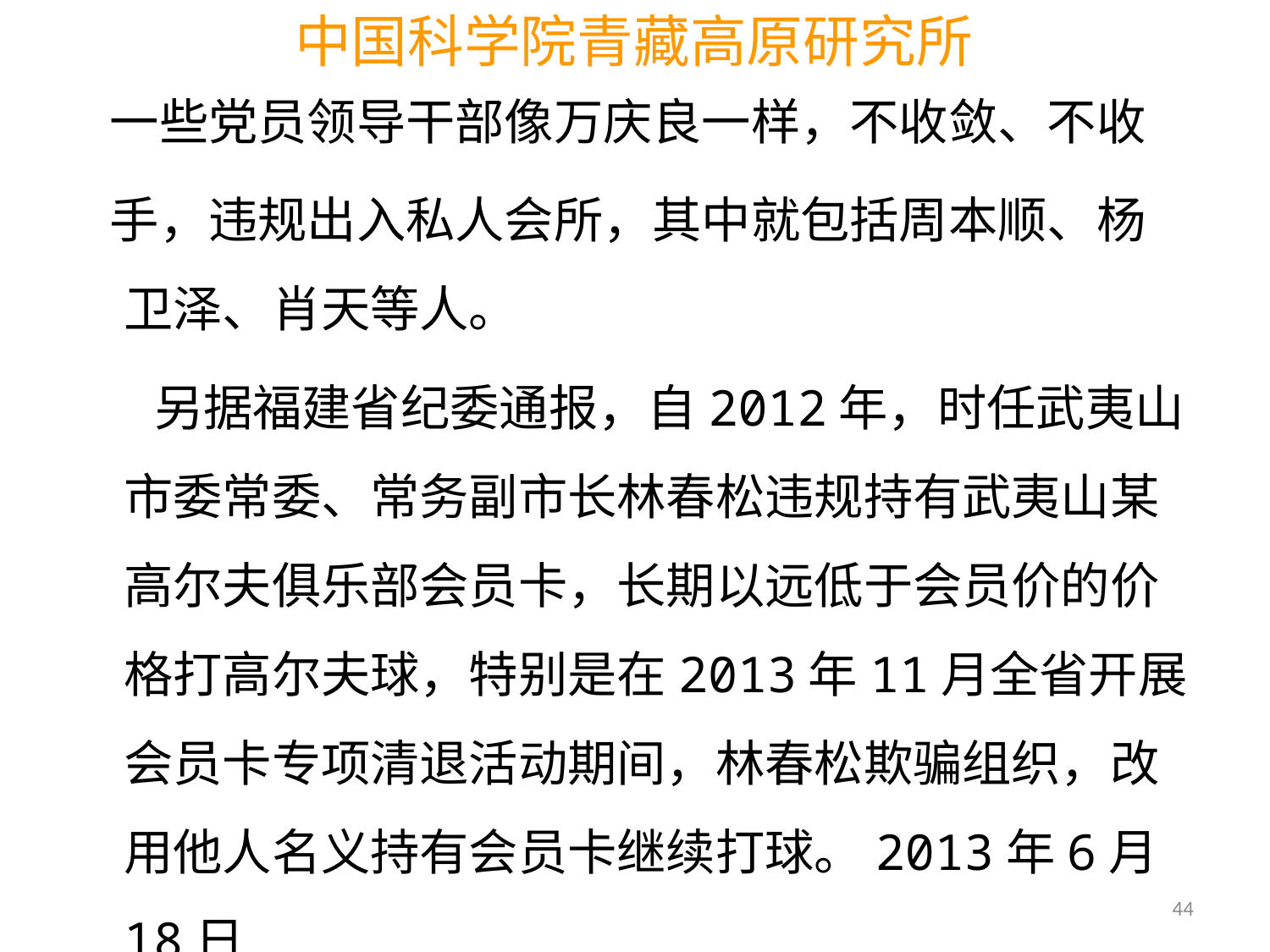

一些党员领导干部像万庆良一样，不收敛、不收
  手，违规出入私人会所，其中就包括周本顺、杨卫泽、肖天等人。
      另据福建省纪委通报，自2012年，时任武夷山市委常委、常务副市长林春松违规持有武夷山某高尔夫俱乐部会员卡，长期以远低于会员价的价格打高尔夫球，特别是在2013年11月全省开展会员卡专项清退活动期间，林春松欺骗组织，改用他人名义持有会员卡继续打球。2013年6月18日
44